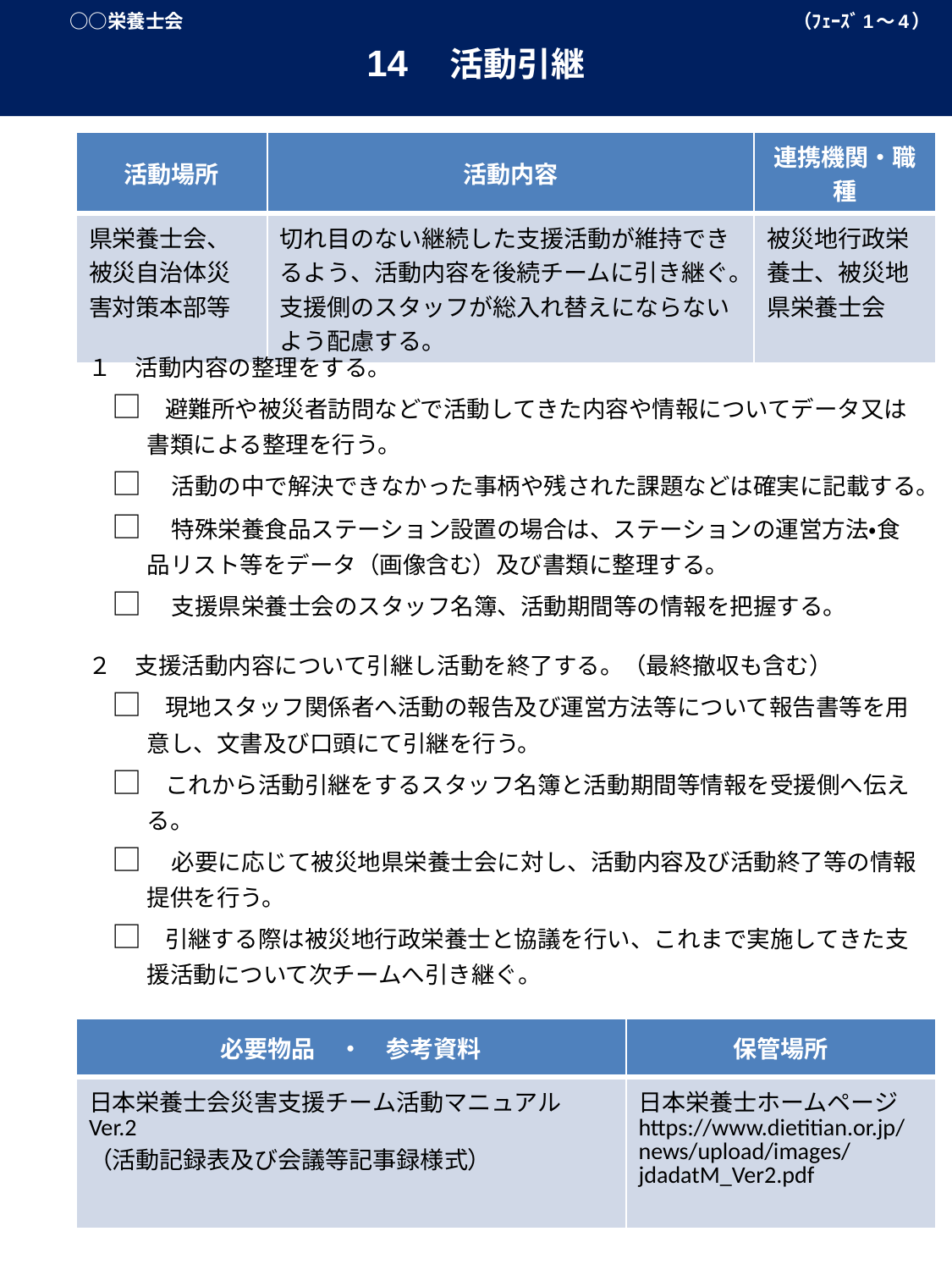

○○栄養士会　　　　　　　　　　　　　　　　　　　　　　　　　　　　　　　　（ﾌｪｰｽﾞ1～4）
14　活動引継
| 活動場所 | 活動内容 | 連携機関・職種 |
| --- | --- | --- |
| 県栄養士会、被災自治体災害対策本部等 | 切れ目のない継続した支援活動が維持できるよう、活動内容を後続チームに引き継ぐ。支援側のスタッフが総入れ替えにならないよう配慮する。 | 被災地行政栄養士、被災地県栄養士会 |
１　活動内容の整理をする。
　□　避難所や被災者訪問などで活動してきた内容や情報についてデータ又は書類による整理を行う。
　□　活動の中で解決できなかった事柄や残された課題などは確実に記載する。
　□　特殊栄養食品ステーション設置の場合は、ステーションの運営方法・食品リスト等をデータ（画像含む）及び書類に整理する。
　□　支援県栄養士会のスタッフ名簿、活動期間等の情報を把握する。

２　支援活動内容について引継し活動を終了する。（最終撤収も含む）
　□　現地スタッフ関係者へ活動の報告及び運営方法等について報告書等を用意し、文書及び口頭にて引継を行う。
　□　これから活動引継をするスタッフ名簿と活動期間等情報を受援側へ伝える。
　□　必要に応じて被災地県栄養士会に対し、活動内容及び活動終了等の情報提供を行う。
　□　引継する際は被災地行政栄養士と協議を行い、これまで実施してきた支援活動について次チームへ引き継ぐ。
| 必要物品　・　参考資料 | 保管場所 |
| --- | --- |
| 日本栄養士会災害支援チーム活動マニュアルVer.2 （活動記録表及び会議等記事録様式） | 日本栄養士ホームページ https://www.dietitian.or.jp/news/upload/images/jdadatM\_Ver2.pdf |